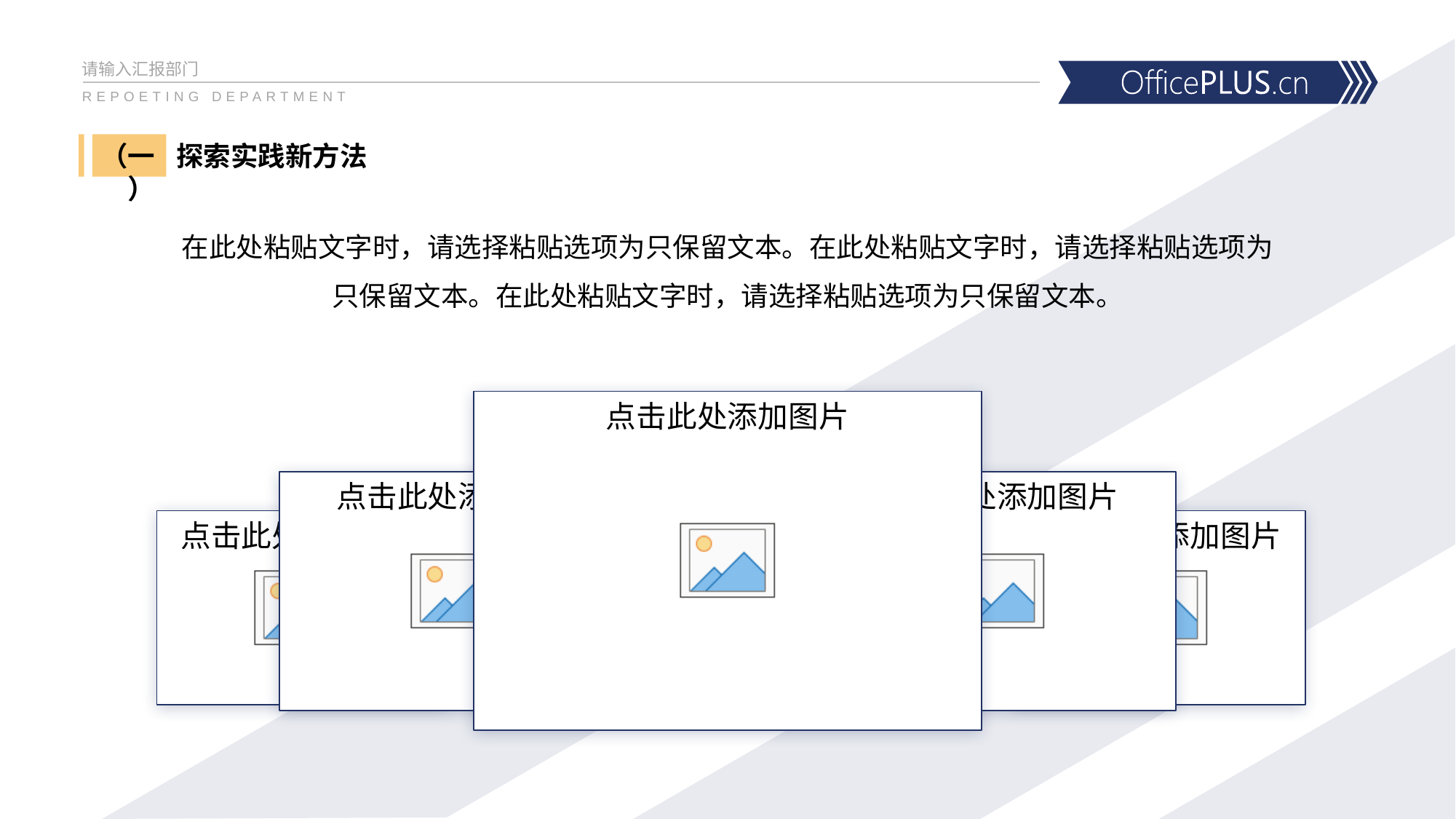

请输入汇报部门

REPOETING DEPARTMENT
（一）
探索实践新方法
在此处粘贴文字时，请选择粘贴选项为只保留文本。在此处粘贴文字时，请选择粘贴选项为只保留文本。在此处粘贴文字时，请选择粘贴选项为只保留文本。